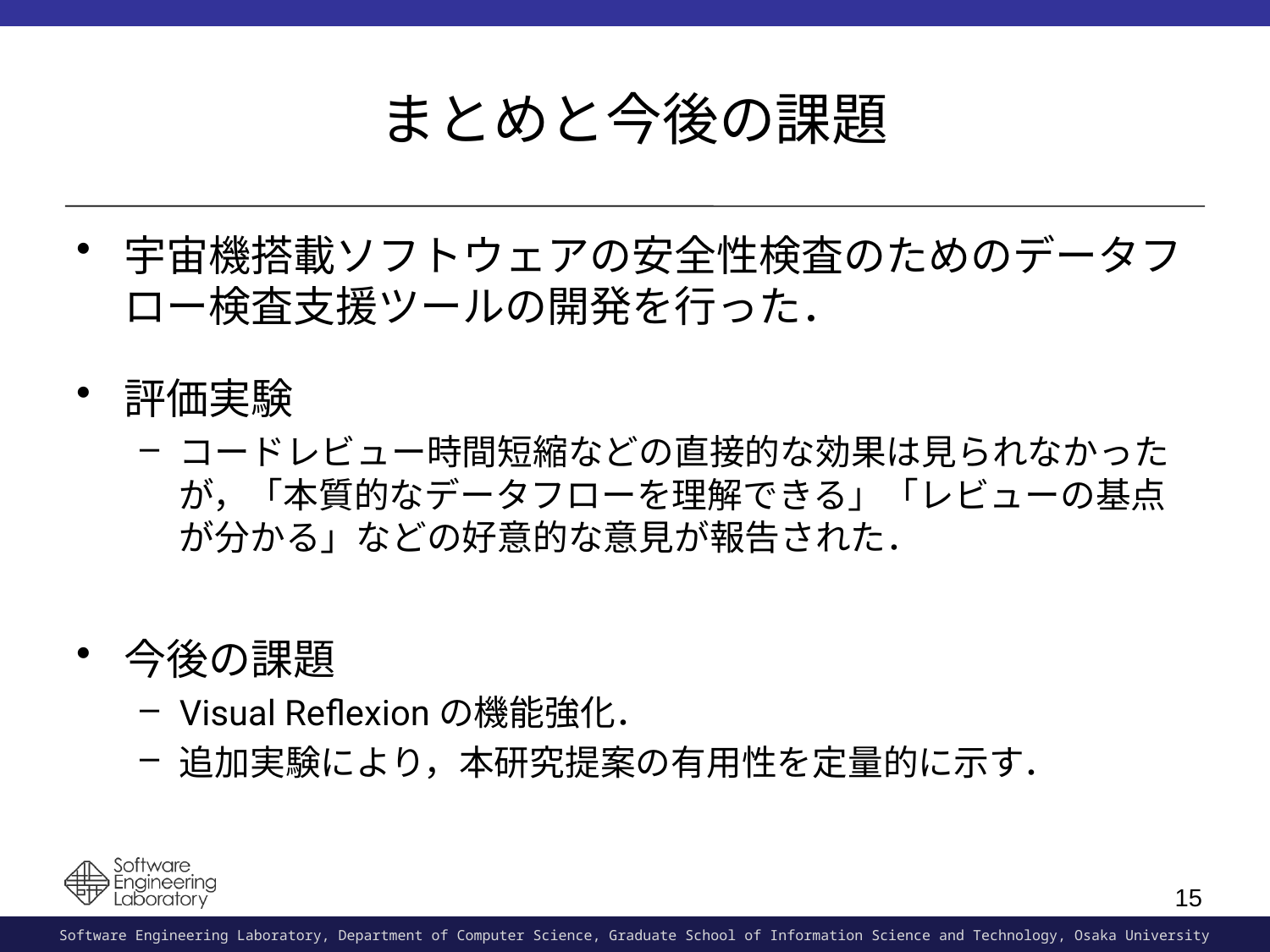

# まとめと今後の課題
宇宙機搭載ソフトウェアの安全性検査のためのデータフロー検査支援ツールの開発を行った．

評価実験
コードレビュー時間短縮などの直接的な効果は見られなかったが，「本質的なデータフローを理解できる」「レビューの基点が分かる」などの好意的な意見が報告された．

今後の課題
Visual Reflexionの機能強化．
追加実験により，本研究提案の有用性を定量的に示す．

15